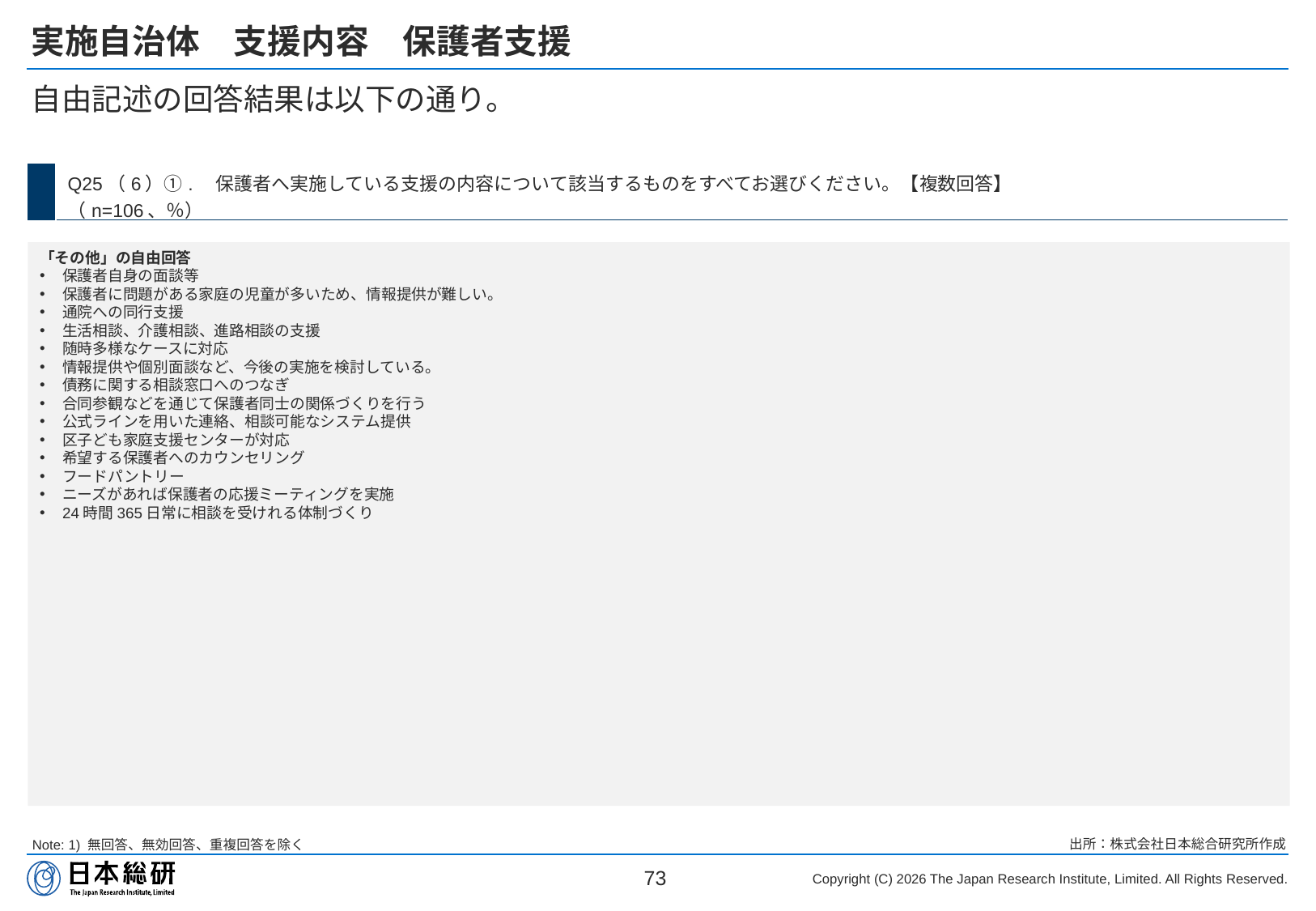

# 実施自治体　支援内容　保護者支援
自由記述の回答結果は以下の通り。
|  | Q25（6）①.　保護者へ実施している支援の内容について該当するものをすべてお選びください。【複数回答】 （n=106、％） |
| --- | --- |
「その他」の自由回答
保護者自身の面談等
保護者に問題がある家庭の児童が多いため、情報提供が難しい。
通院への同行支援
生活相談、介護相談、進路相談の支援
随時多様なケースに対応
情報提供や個別面談など、今後の実施を検討している。
債務に関する相談窓口へのつなぎ
合同参観などを通じて保護者同士の関係づくりを行う
公式ラインを用いた連絡、相談可能なシステム提供
区子ども家庭支援センターが対応
希望する保護者へのカウンセリング
フードパントリー
ニーズがあれば保護者の応援ミーティングを実施
24時間365日常に相談を受けれる体制づくり

出所：株式会社日本総合研究所作成
Note: 1) 無回答、無効回答、重複回答を除く